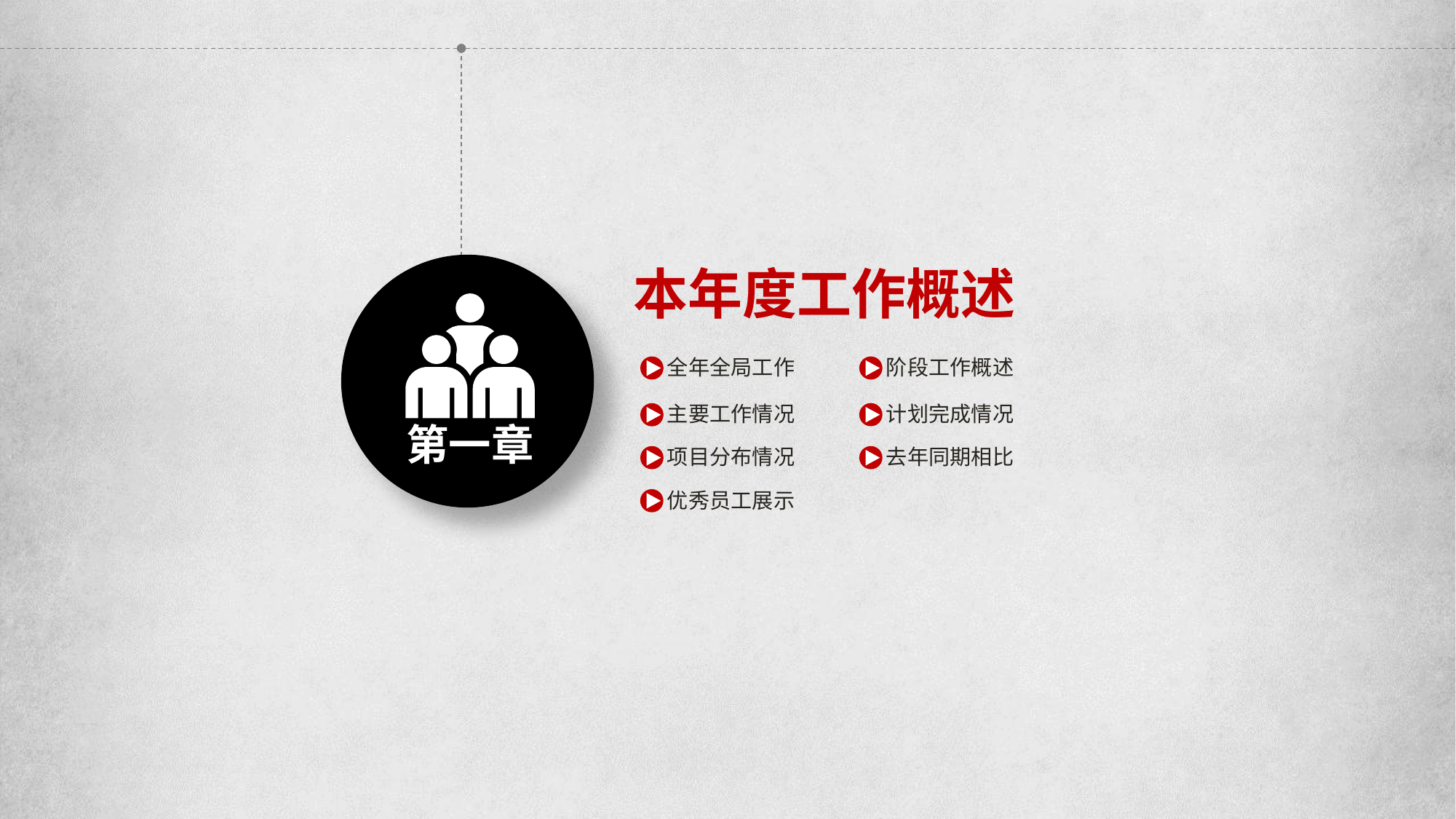

本年度工作概述

全年全局工作

阶段工作概述

计划完成情况

主要工作情况

第一章

项目分布情况

去年同期相比

优秀员工展示